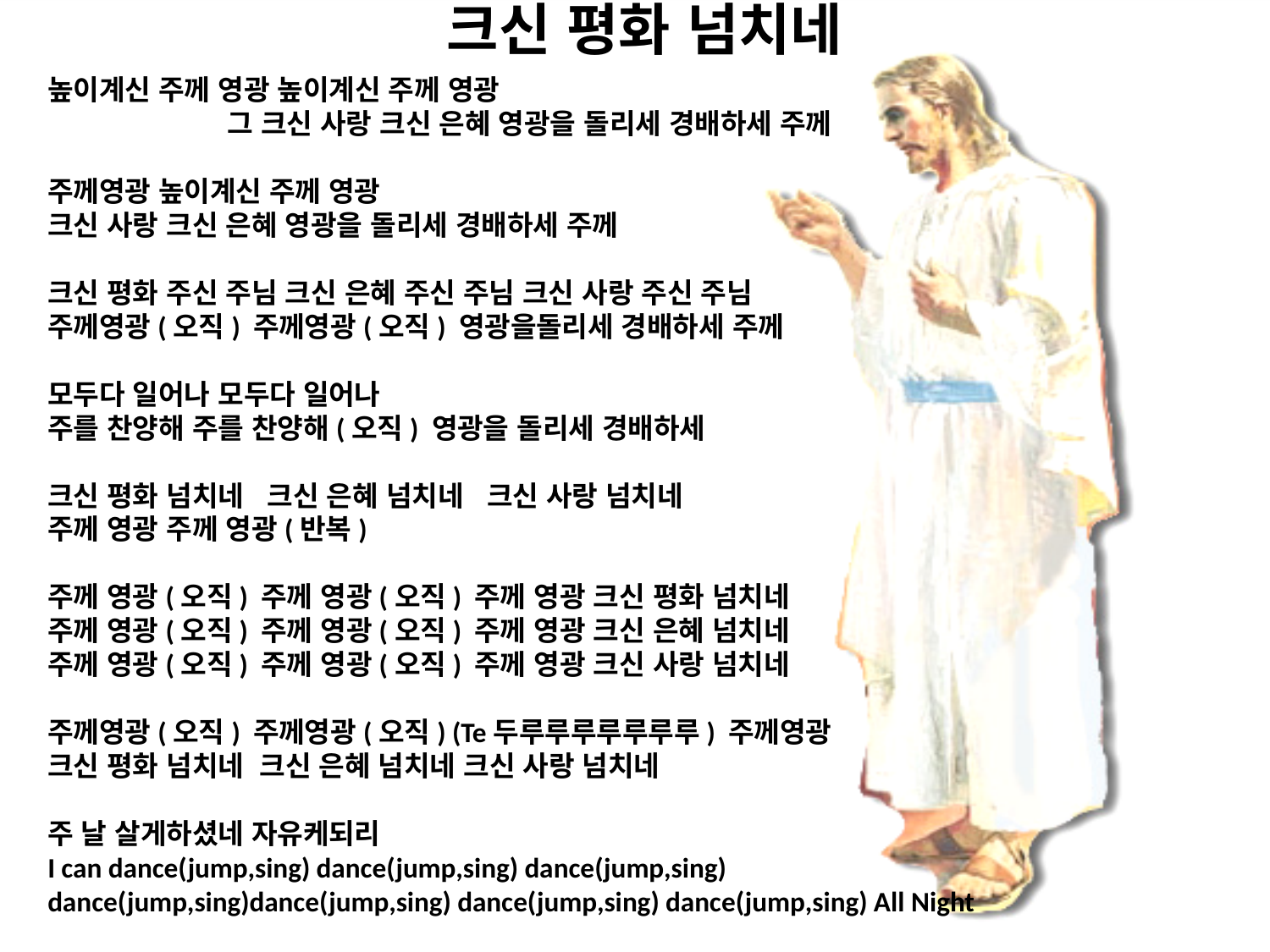

# 크신 평화 넘치네
높이계신 주께 영광 높이계신 주께 영광                                                                                           그 크신 사랑 크신 은혜 영광을 돌리세 경배하세 주께
주께영광 높이계신 주께 영광
크신 사랑 크신 은혜 영광을 돌리세 경배하세 주께
크신 평화 주신 주님 크신 은혜 주신 주님 크신 사랑 주신 주님
주께영광(오직) 주께영광(오직) 영광을돌리세 경배하세 주께
모두다 일어나 모두다 일어나
주를 찬양해 주를 찬양해(오직) 영광을 돌리세 경배하세
크신 평화 넘치네   크신 은혜 넘치네   크신 사랑 넘치네
주께 영광 주께 영광(반복)
주께 영광(오직) 주께 영광(오직) 주께 영광 크신 평화 넘치네
주께 영광(오직) 주께 영광(오직) 주께 영광 크신 은혜 넘치네
주께 영광(오직) 주께 영광(오직) 주께 영광 크신 사랑 넘치네
주께영광(오직) 주께영광(오직) (Te두루루루루루루루) 주께영광
크신 평화 넘치네  크신 은혜 넘치네 크신 사랑 넘치네
주 날 살게하셨네 자유케되리
I can dance(jump,sing) dance(jump,sing) dance(jump,sing) dance(jump,sing)dance(jump,sing) dance(jump,sing) dance(jump,sing) All Night